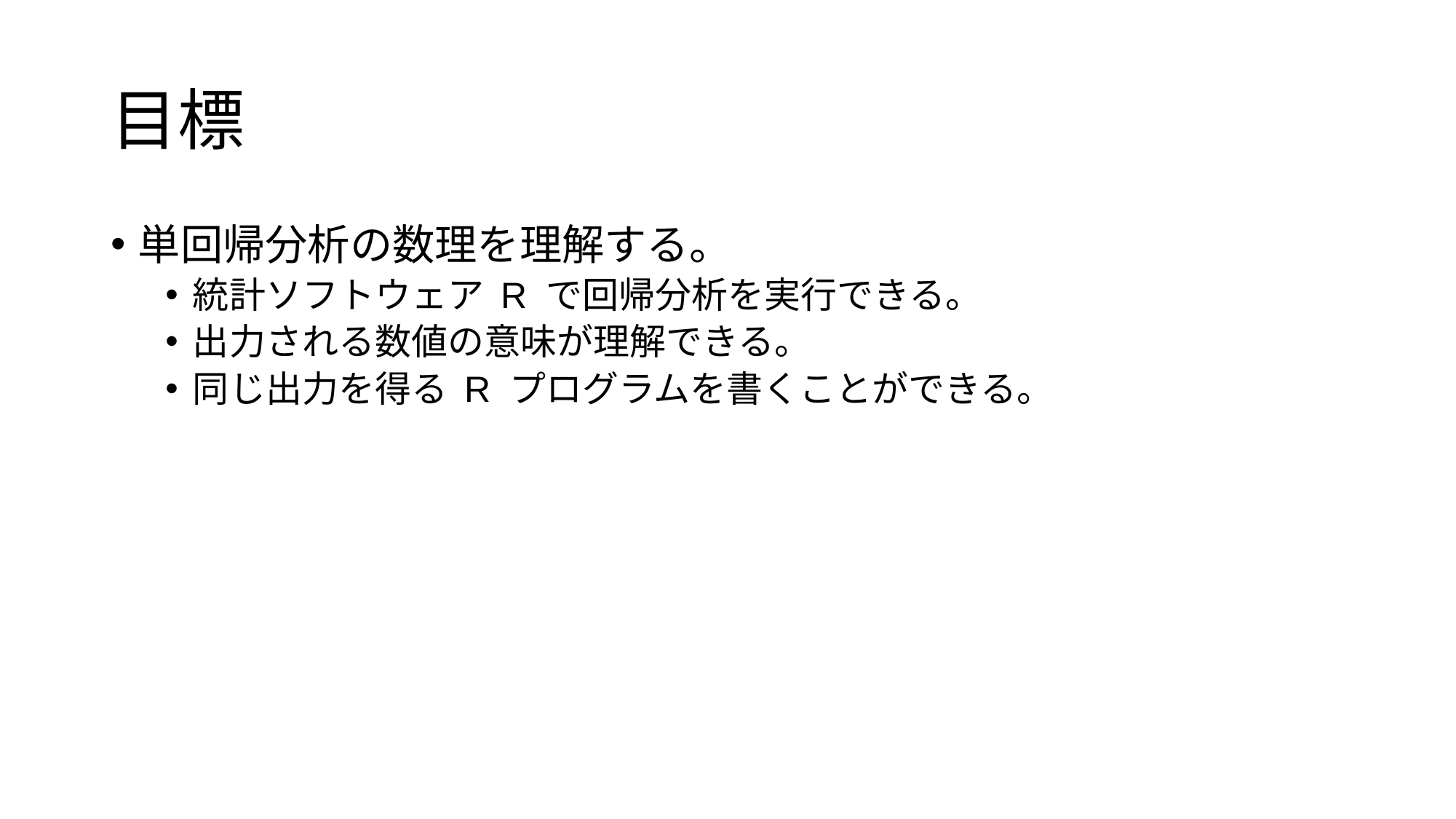

# 目標
単回帰分析の数理を理解する。
統計ソフトウェア R で回帰分析を実行できる。
出力される数値の意味が理解できる。
同じ出力を得る R プログラムを書くことができる。